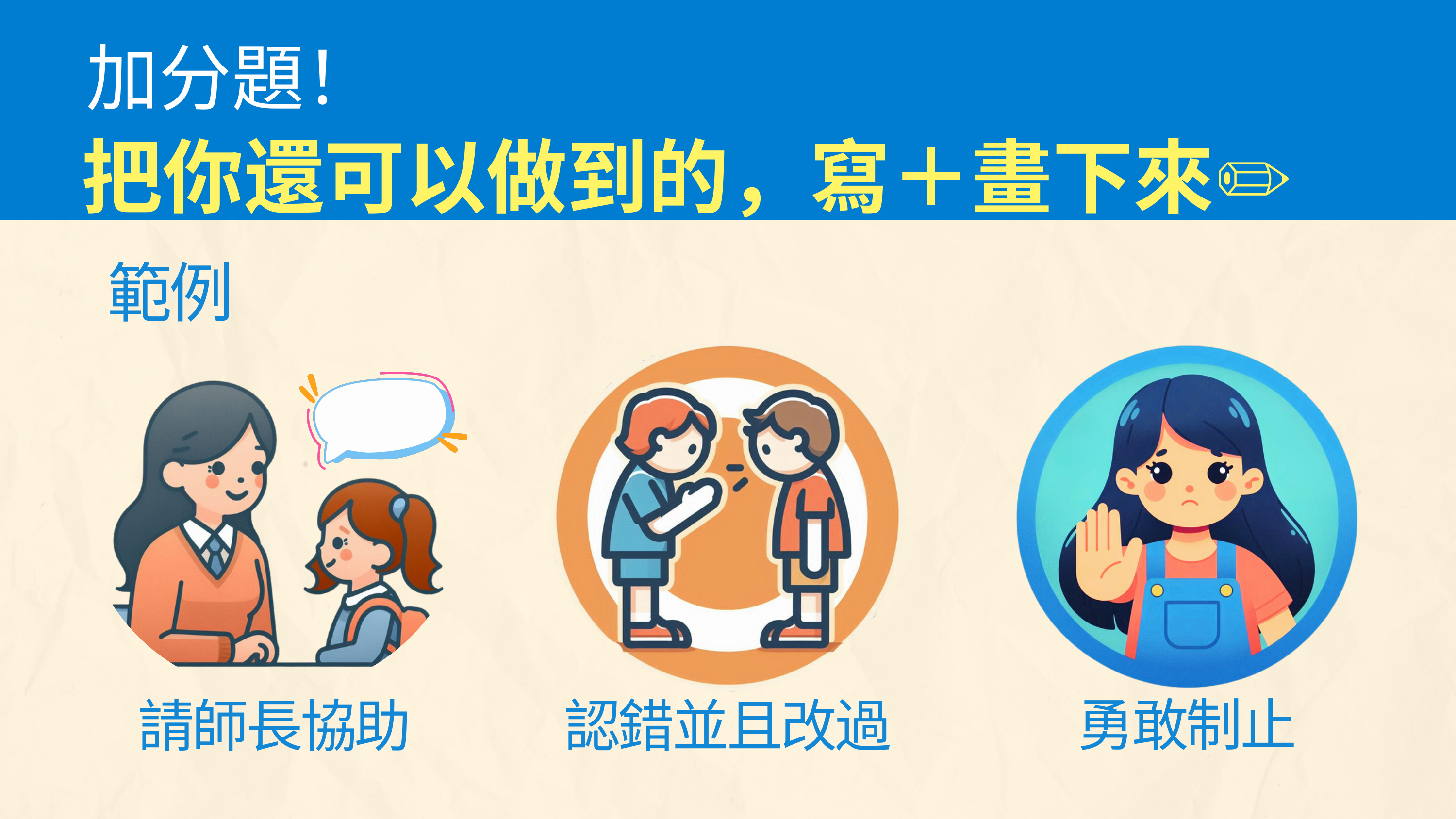

加分題！
把你還可以做到的，寫＋畫下來✏️
範例

請師長協助

認錯並且改過

勇敢制止